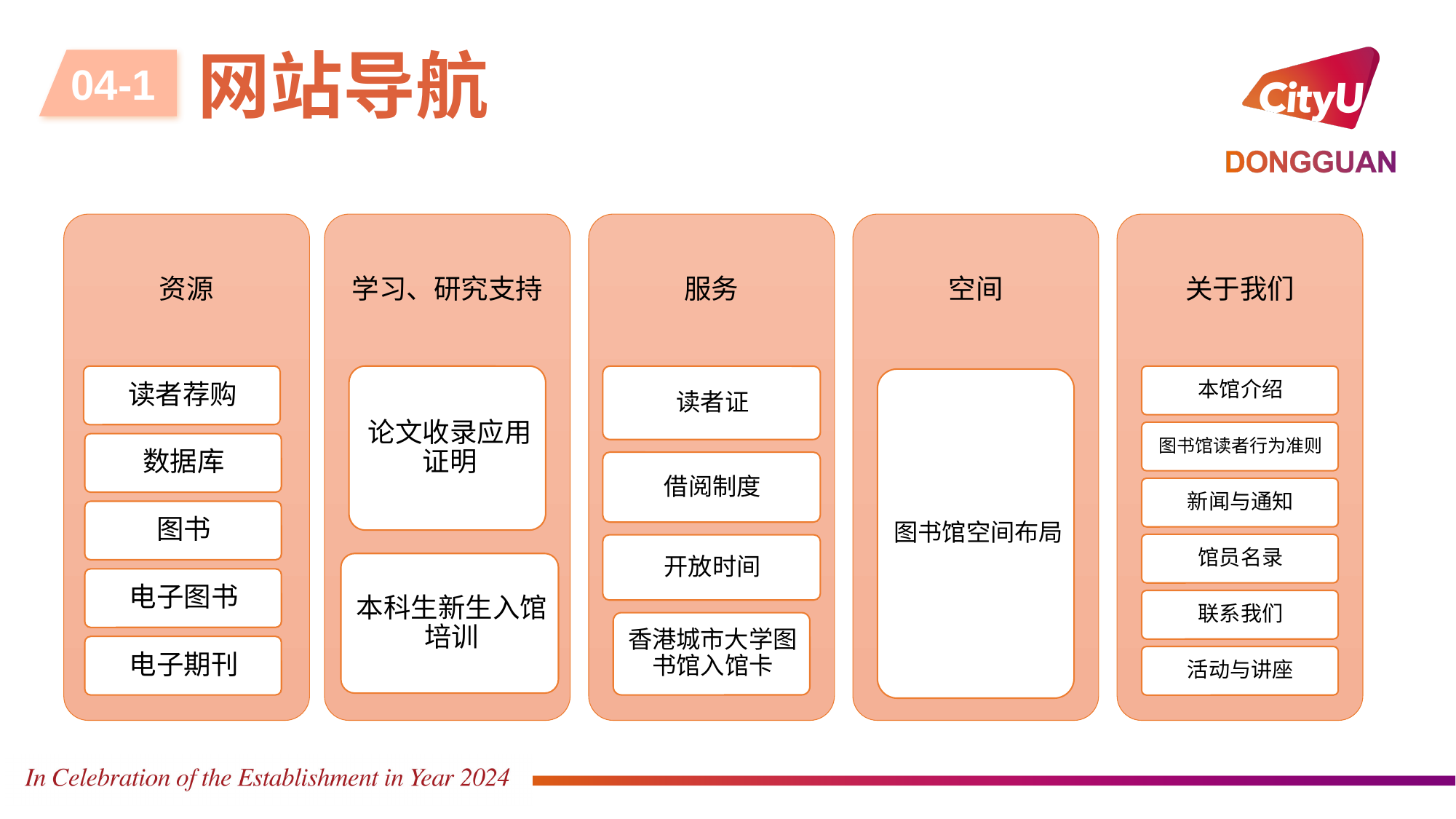

# 网站导航
04-1
资源
读者荐购
数据库
图书
电子图书
电子期刊
学习、研究支持
论文收录应用证明
本科生新生入馆培训
服务
读者证
借阅制度
开放时间
香港城市大学图书馆入馆卡
空间
图书馆空间布局
关于我们
本馆介绍
图书馆读者行为准则
新闻与通知
馆员名录
联系我们
活动与讲座